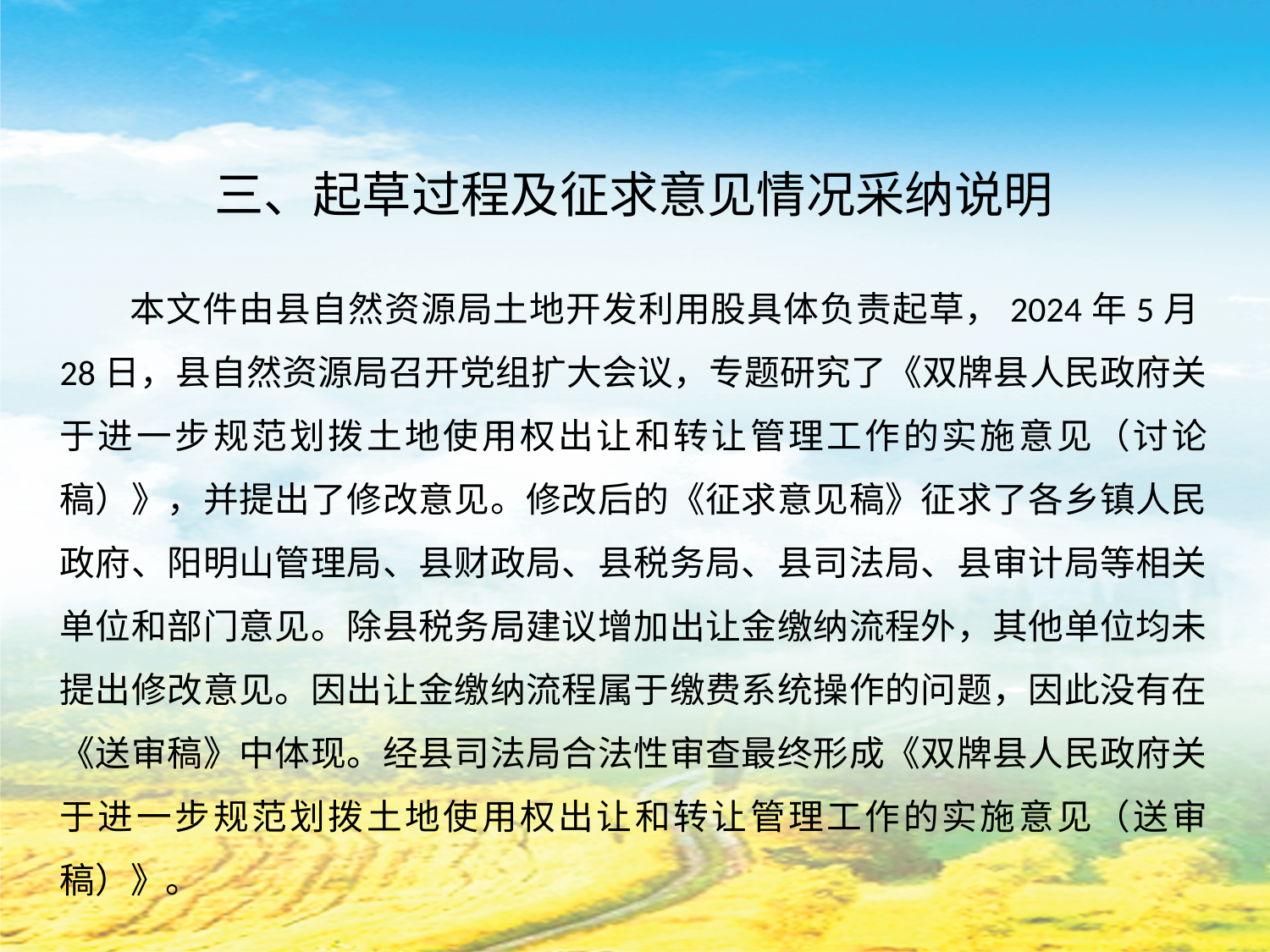

# 三、起草过程及征求意见情况采纳说明
本文件由县自然资源局土地开发利用股具体负责起草，2024年5月28日，县自然资源局召开党组扩大会议，专题研究了《双牌县人民政府关于进一步规范划拨土地使用权出让和转让管理工作的实施意见（讨论稿）》，并提出了修改意见。修改后的《征求意见稿》征求了各乡镇人民政府、阳明山管理局、县财政局、县税务局、县司法局、县审计局等相关单位和部门意见。除县税务局建议增加出让金缴纳流程外，其他单位均未提出修改意见。因出让金缴纳流程属于缴费系统操作的问题，因此没有在《送审稿》中体现。经县司法局合法性审查最终形成《双牌县人民政府关于进一步规范划拨土地使用权出让和转让管理工作的实施意见（送审稿）》。